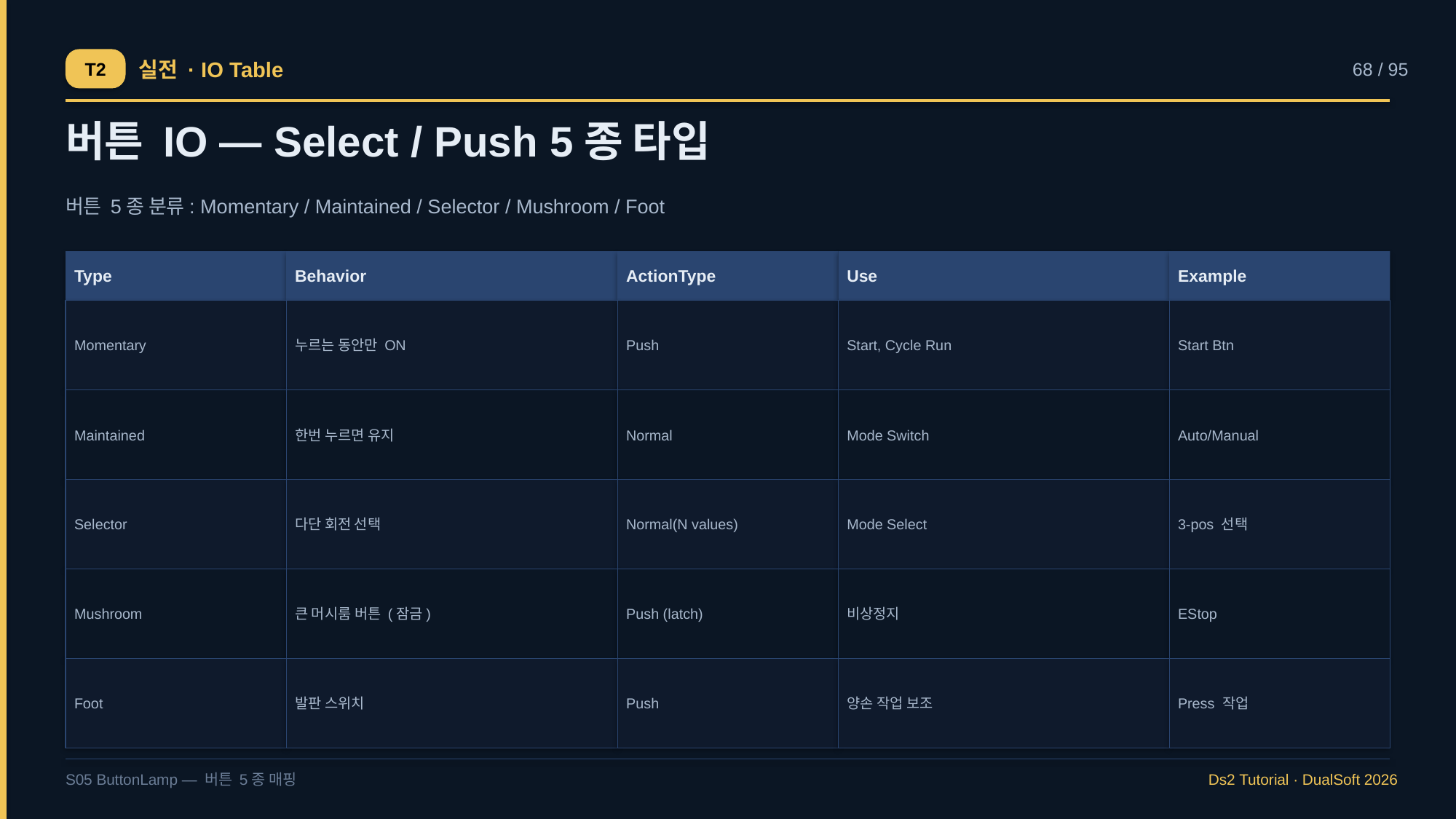

T2
실전 · IO Table
68 / 95
버튼 IO — Select / Push 5종 타입
버튼 5종 분류: Momentary / Maintained / Selector / Mushroom / Foot

Type

Behavior

ActionType

Use

Example

Momentary

누르는 동안만 ON

Push

Start, Cycle Run

Start Btn

Maintained

한번 누르면 유지

Normal

Mode Switch

Auto/Manual

Selector

다단 회전 선택

Normal(N values)

Mode Select

3-pos 선택

Mushroom

큰 머시룸 버튼 (잠금)

Push (latch)

비상정지

EStop

Foot

발판 스위치

Push

양손 작업 보조

Press 작업
S05 ButtonLamp — 버튼 5종 매핑
Ds2 Tutorial · DualSoft 2026